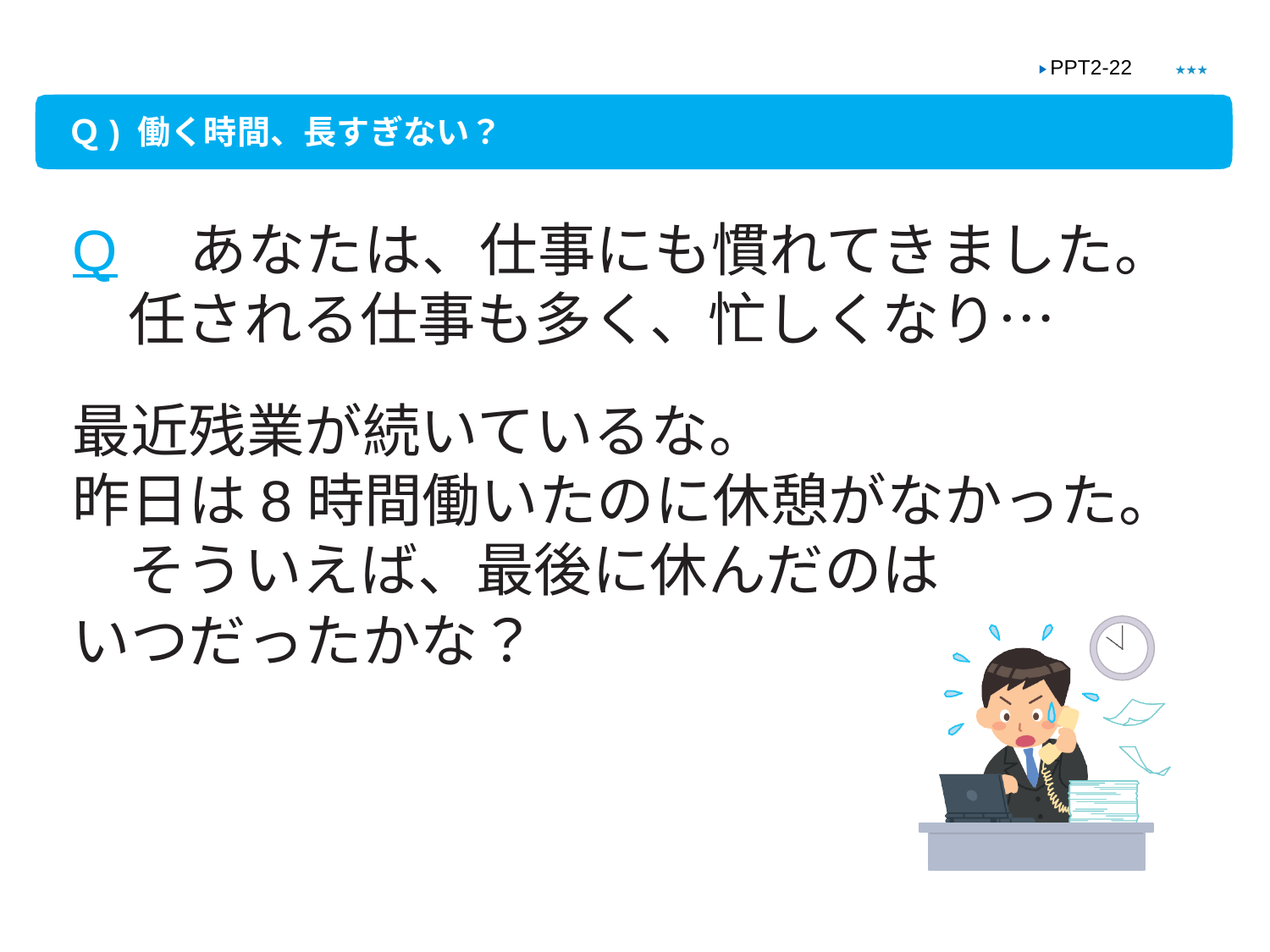

★★★
▶ PPT2-22

Ｑ) 働く時間、長すぎない？
Q　あなたは、仕事にも慣れてきました。任される仕事も多く、忙しくなり…
最近残業が続いているな。
昨日は8時間働いたのに休憩がなかった。 そういえば、最後に休んだのは
いつだったかな？